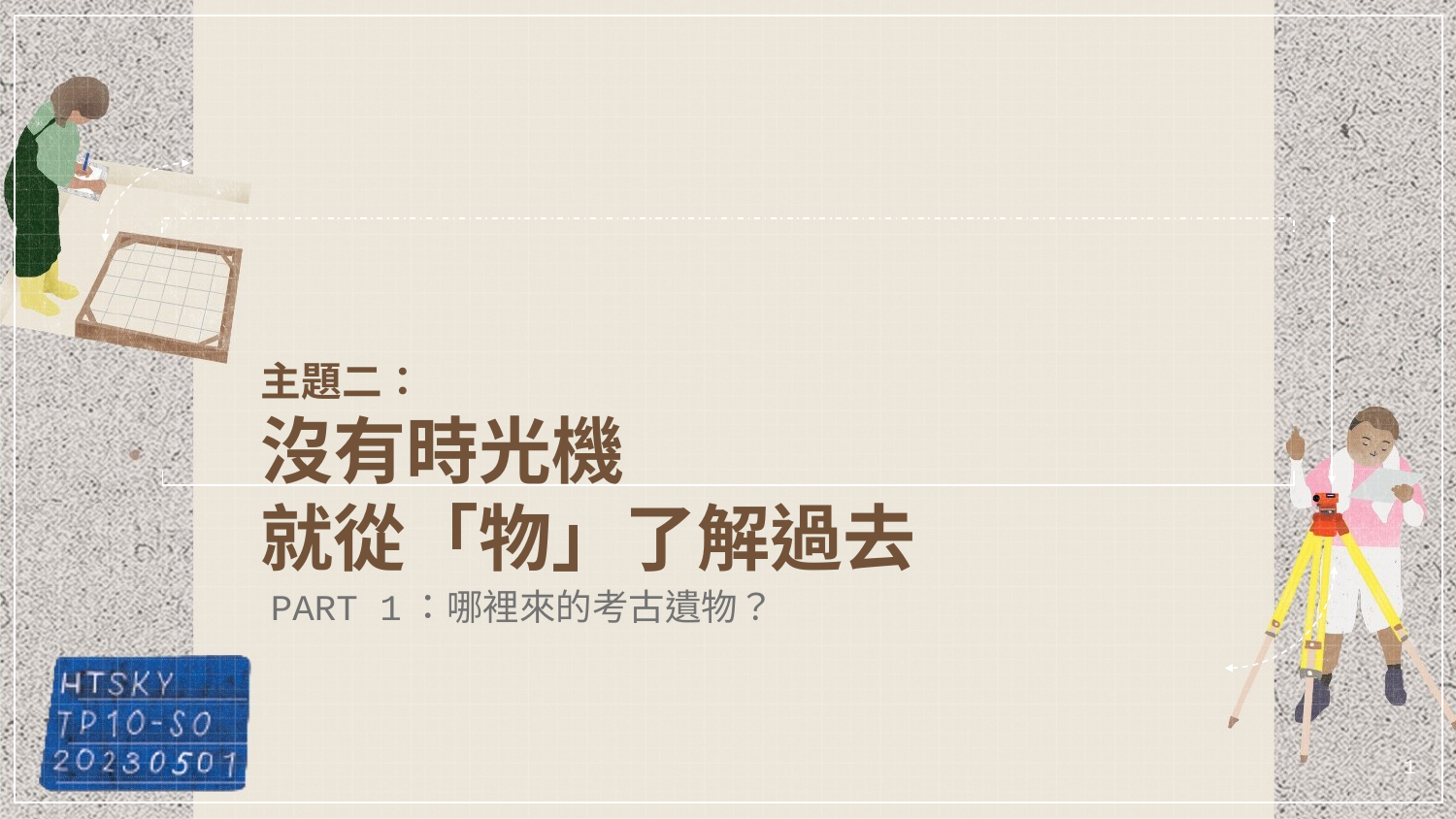

# 主題二： 沒有時光機
就從「物」了解過去
PART 1：哪裡來的考古遺物？

1